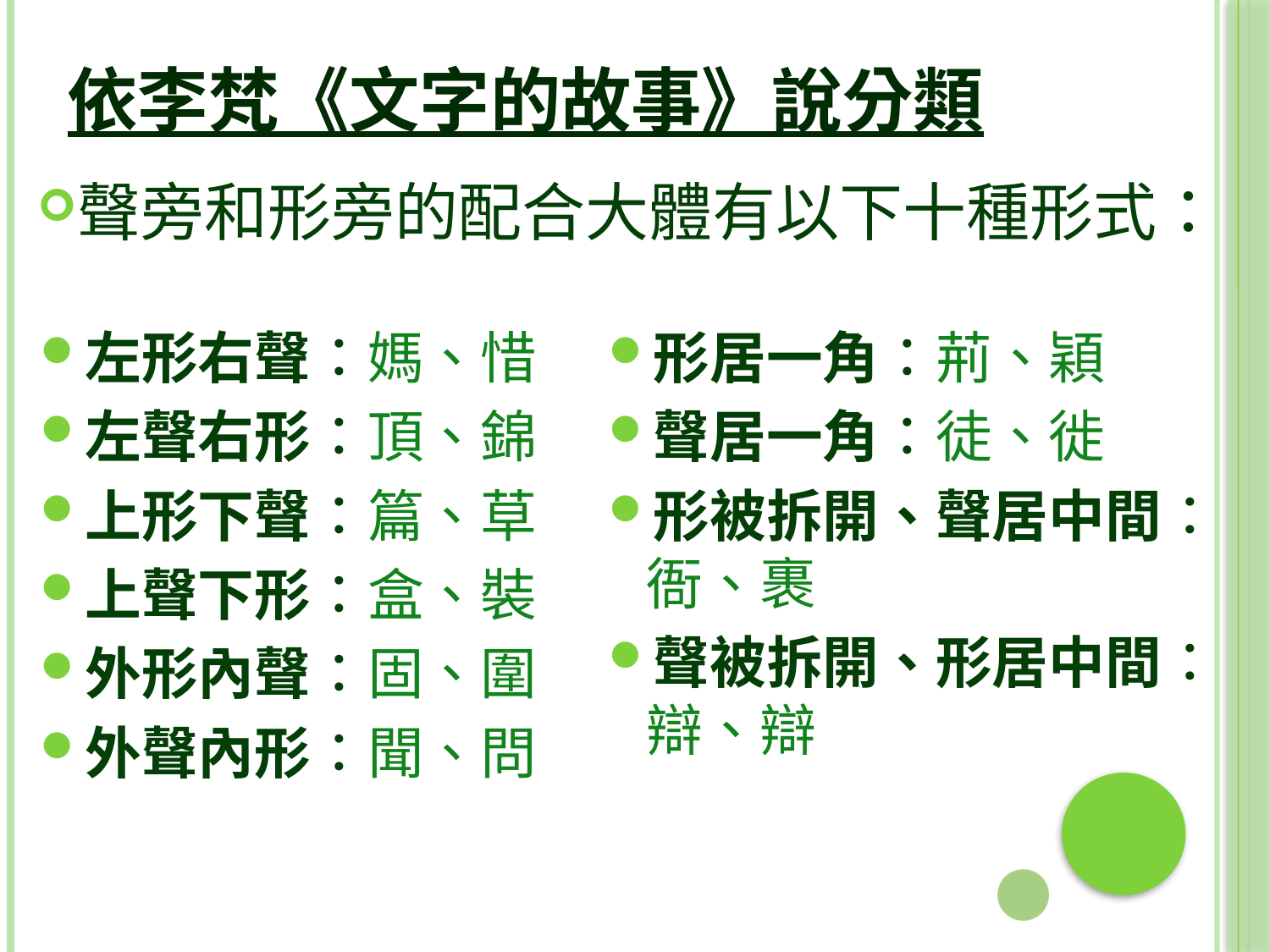

# 依李梵《文字的故事》說分類
聲旁和形旁的配合大體有以下十種形式：
左形右聲：媽、惜
左聲右形：頂、錦
上形下聲：篇、草
上聲下形：盒、裝
外形內聲：固、圍
外聲內形：聞、問

形居一角：荊、穎
聲居一角：徒、徙
形被拆開、聲居中間：衙、裹
聲被拆開、形居中間：辯、辯